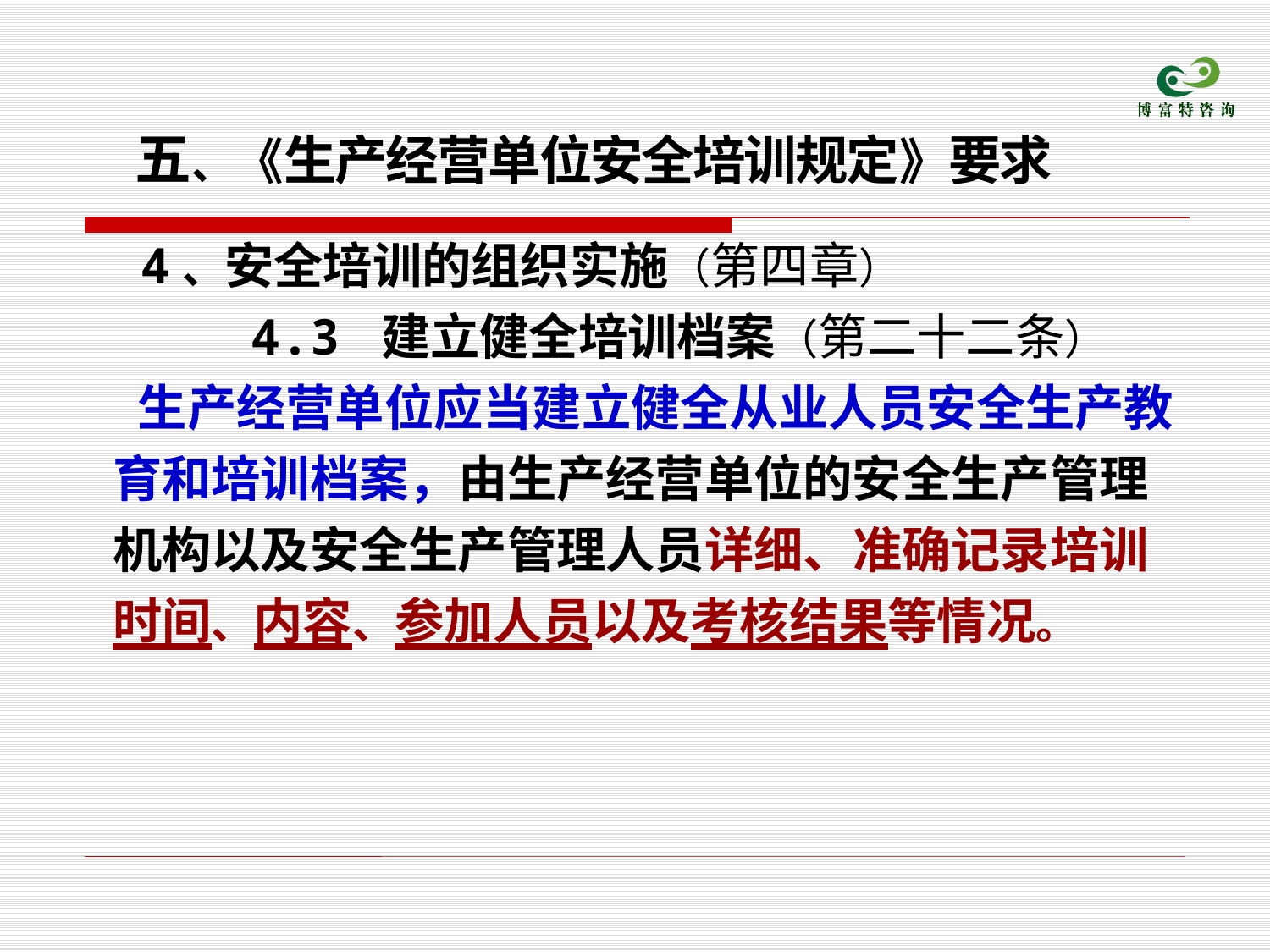

五、《生产经营单位安全培训规定》要求
　      4、安全培训的组织实施（第四章）
        4.3 建立健全培训档案（第二十二条）
       生产经营单位应当建立健全从业人员安全生产教育和培训档案，由生产经营单位的安全生产管理机构以及安全生产管理人员详细、准确记录培训时间、内容、参加人员以及考核结果等情况。